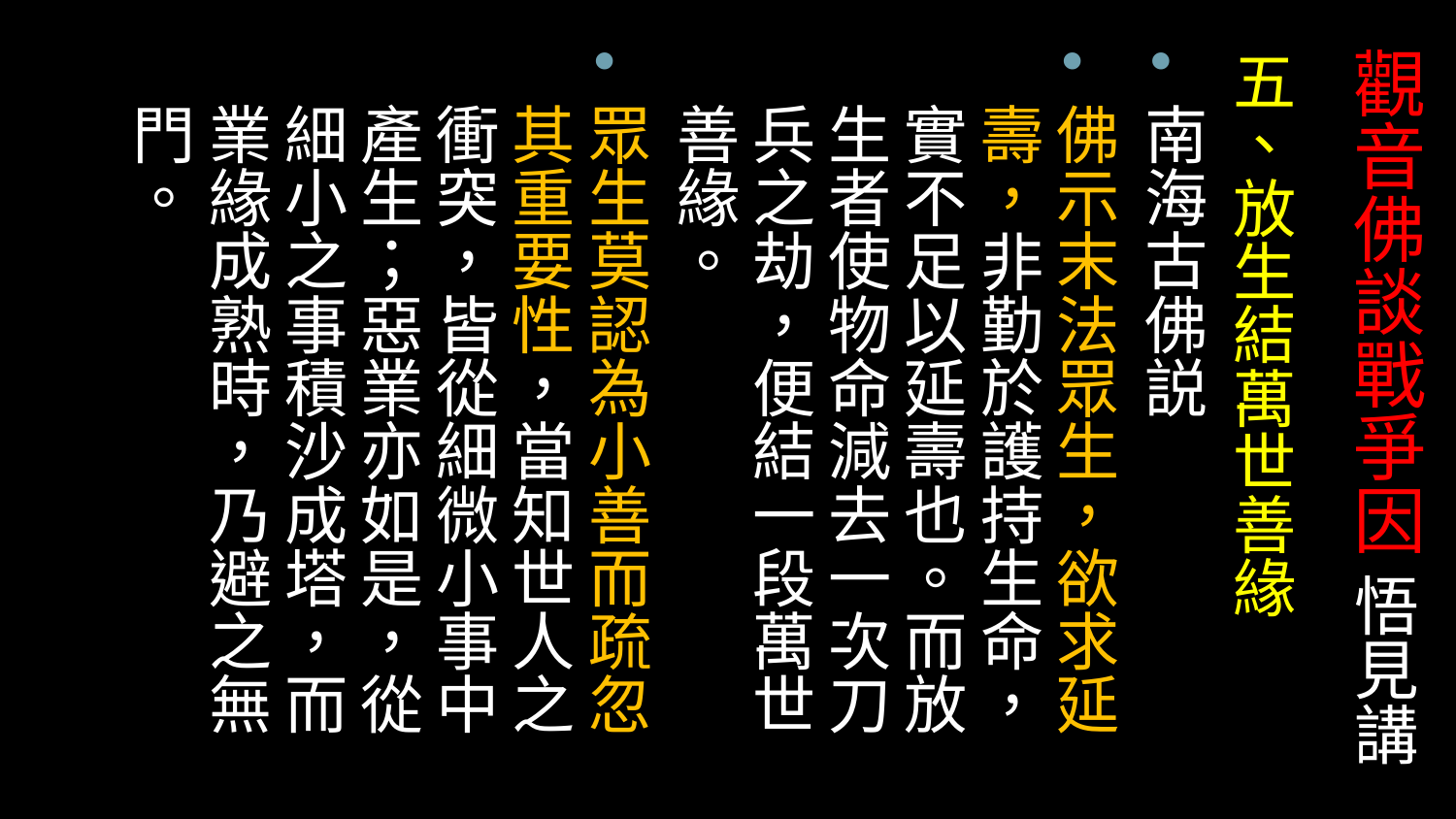

# 觀音佛談戰爭因 悟見講
五、放生結萬世善緣
南海古佛説
佛示末法眾生，欲求延壽，非勤於護持生命，實不足以延壽也。而放生者使物命減去一次刀兵之劫，便結一段萬世善緣。
眾生莫認為小善而疏忽其重要性，當知世人之衝突，皆從細微小事中產生；惡業亦如是，從細小之事積沙成塔，而業緣成熟時，乃避之無門。